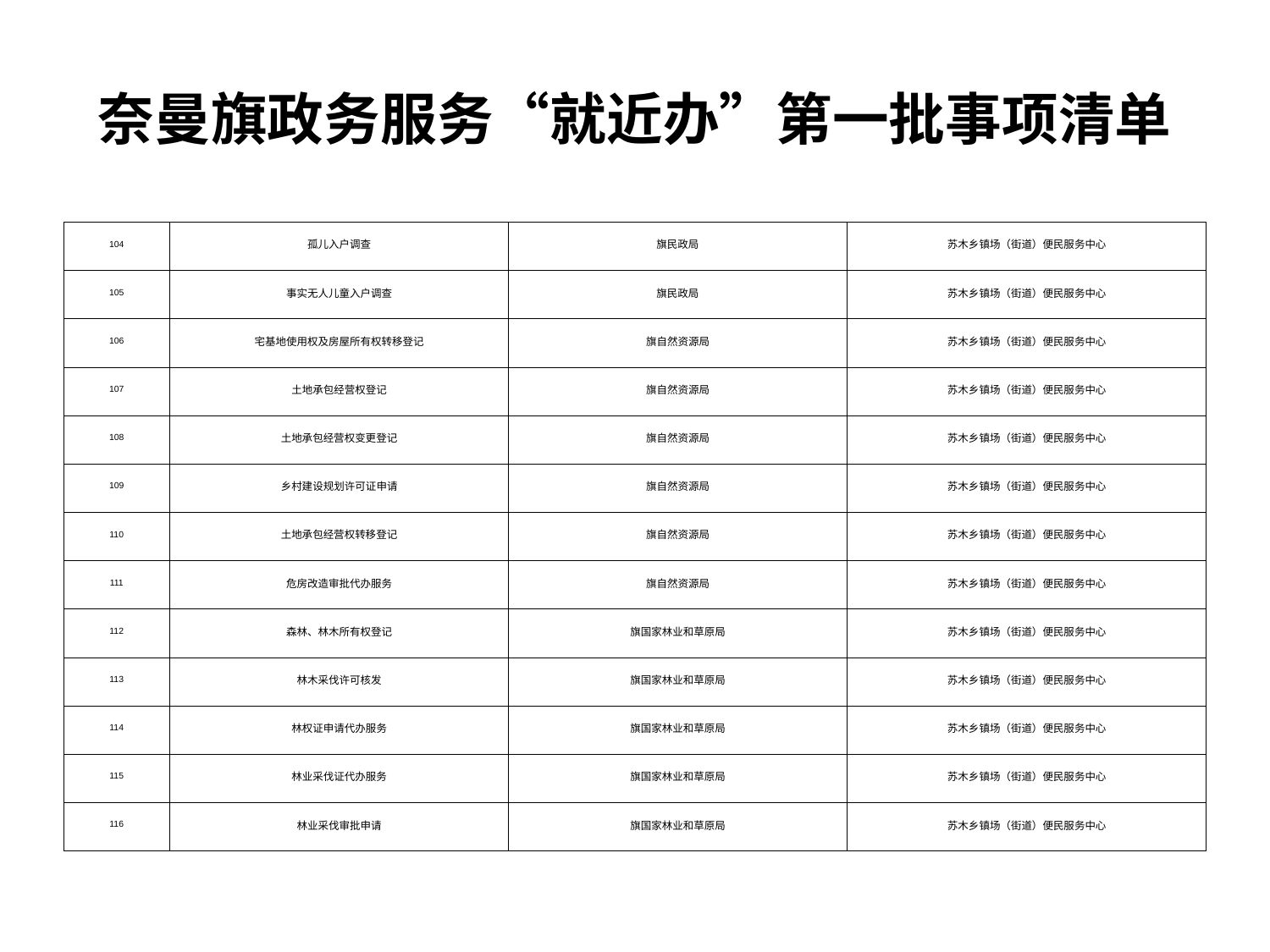

# 奈曼旗政务服务“就近办”第一批事项清单
| 104 | 孤儿入户调查 | 旗民政局 | 苏木乡镇场（街道）便民服务中心 |
| --- | --- | --- | --- |
| 105 | 事实无人儿童入户调查 | 旗民政局 | 苏木乡镇场（街道）便民服务中心 |
| 106 | 宅基地使用权及房屋所有权转移登记 | 旗自然资源局 | 苏木乡镇场（街道）便民服务中心 |
| 107 | 土地承包经营权登记 | 旗自然资源局 | 苏木乡镇场（街道）便民服务中心 |
| 108 | 土地承包经营权变更登记 | 旗自然资源局 | 苏木乡镇场（街道）便民服务中心 |
| 109 | 乡村建设规划许可证申请 | 旗自然资源局 | 苏木乡镇场（街道）便民服务中心 |
| 110 | 土地承包经营权转移登记 | 旗自然资源局 | 苏木乡镇场（街道）便民服务中心 |
| 111 | 危房改造审批代办服务 | 旗自然资源局 | 苏木乡镇场（街道）便民服务中心 |
| 112 | 森林、林木所有权登记 | 旗国家林业和草原局 | 苏木乡镇场（街道）便民服务中心 |
| 113 | 林木采伐许可核发 | 旗国家林业和草原局 | 苏木乡镇场（街道）便民服务中心 |
| 114 | 林权证申请代办服务 | 旗国家林业和草原局 | 苏木乡镇场（街道）便民服务中心 |
| 115 | 林业采伐证代办服务 | 旗国家林业和草原局 | 苏木乡镇场（街道）便民服务中心 |
| 116 | 林业采伐审批申请 | 旗国家林业和草原局 | 苏木乡镇场（街道）便民服务中心 |